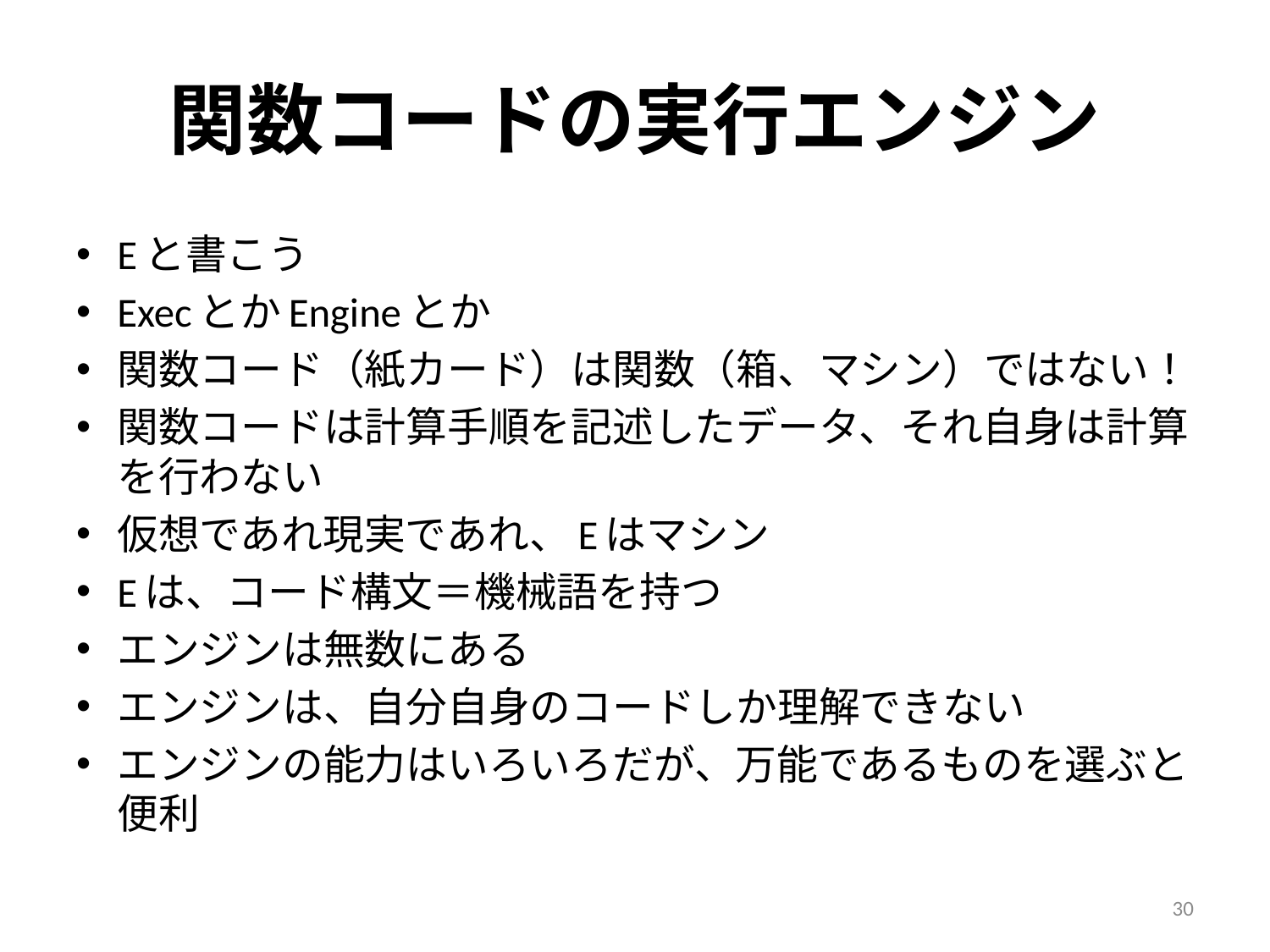

# 関数コードの実行エンジン
Eと書こう
ExecとかEngineとか
関数コード（紙カード）は関数（箱、マシン）ではない！
関数コードは計算手順を記述したデータ、それ自身は計算を行わない
仮想であれ現実であれ、Eはマシン
Eは、コード構文＝機械語を持つ
エンジンは無数にある
エンジンは、自分自身のコードしか理解できない
エンジンの能力はいろいろだが、万能であるものを選ぶと便利
30